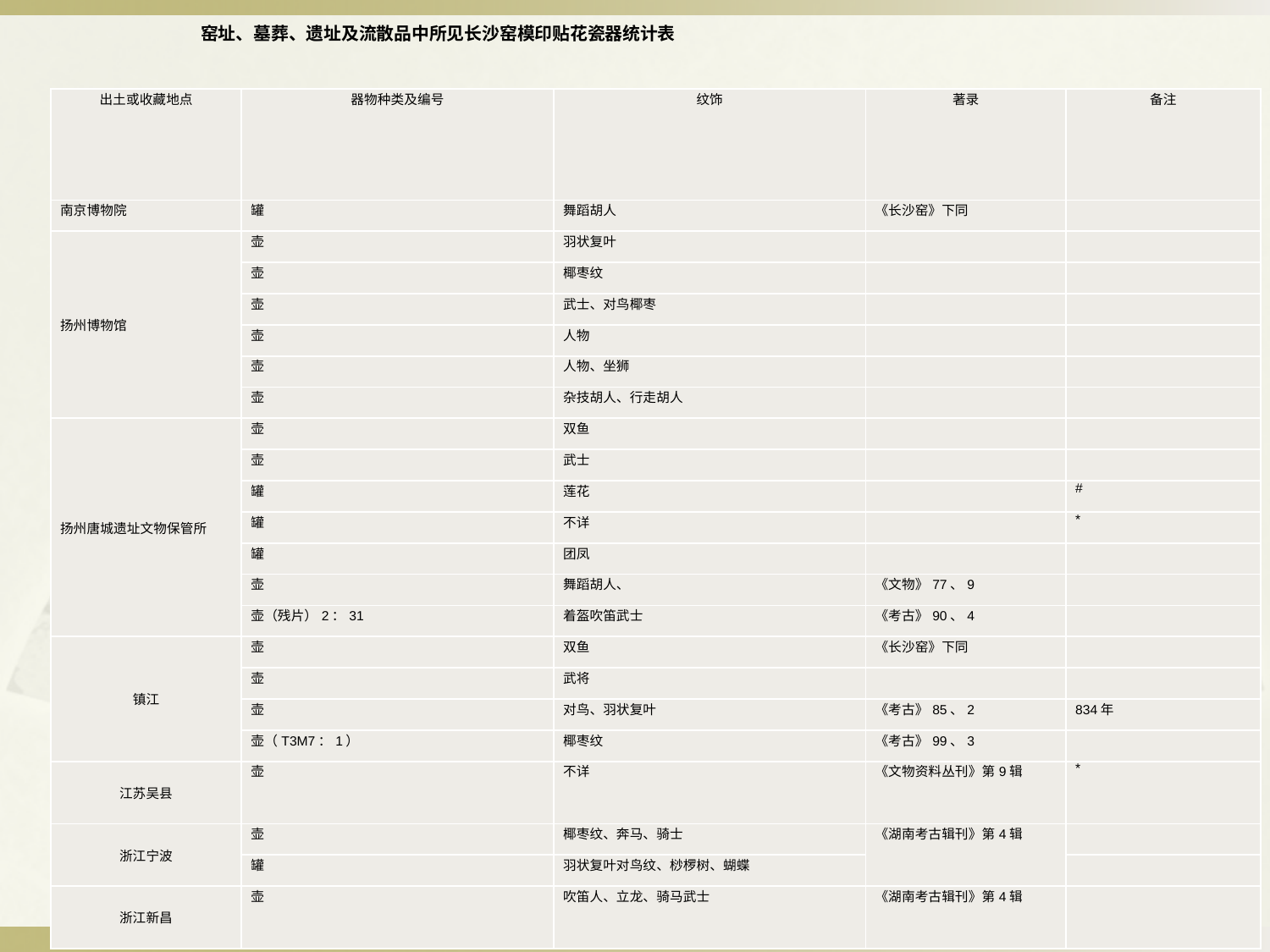

窑址、墓葬、遗址及流散品中所见长沙窑模印贴花瓷器统计表

#
| 出土或收藏地点 | 器物种类及编号 | 纹饰 | 著录 | 备注 |
| --- | --- | --- | --- | --- |
| 南京博物院 | 罐 | 舞蹈胡人 | 《长沙窑》下同 |  |
| 扬州博物馆 | 壶 | 羽状复叶 |  |  |
|  | 壶 | 椰枣纹 |  |  |
|  | 壶 | 武士、对鸟椰枣 |  |  |
|  | 壶 | 人物 |  |  |
|  | 壶 | 人物、坐狮 |  |  |
|  | 壶 | 杂技胡人、行走胡人 |  |  |
| 扬州唐城遗址文物保管所 | 壶 | 双鱼 |  |  |
|  | 壶 | 武士 |  |  |
|  | 罐 | 莲花 |  | # |
|  | 罐 | 不详 |  | \* |
|  | 罐 | 团凤 |  |  |
|  | 壶 | 舞蹈胡人、 | 《文物》77、9 |  |
|  | 壶（残片）2：31 | 着盔吹笛武士 | 《考古》90、4 |  |
| 镇江 | 壶 | 双鱼 | 《长沙窑》下同 |  |
|  | 壶 | 武将 |  |  |
|  | 壶 | 对鸟、羽状复叶 | 《考古》85、2 | 834年 |
|  | 壶（T3M7：1） | 椰枣纹 | 《考古》99、3 |  |
| 江苏吴县 | 壶 | 不详 | 《文物资料丛刊》第9辑 | \* |
| 浙江宁波 | 壶 | 椰枣纹、奔马、骑士 | 《湖南考古辑刊》第4辑 |  |
|  | 罐 | 羽状复叶对鸟纹、桫椤树、蝴蝶 |  |  |
| 浙江新昌 | 壶 | 吹笛人、立龙、骑马武士 | 《湖南考古辑刊》第4辑 |  |